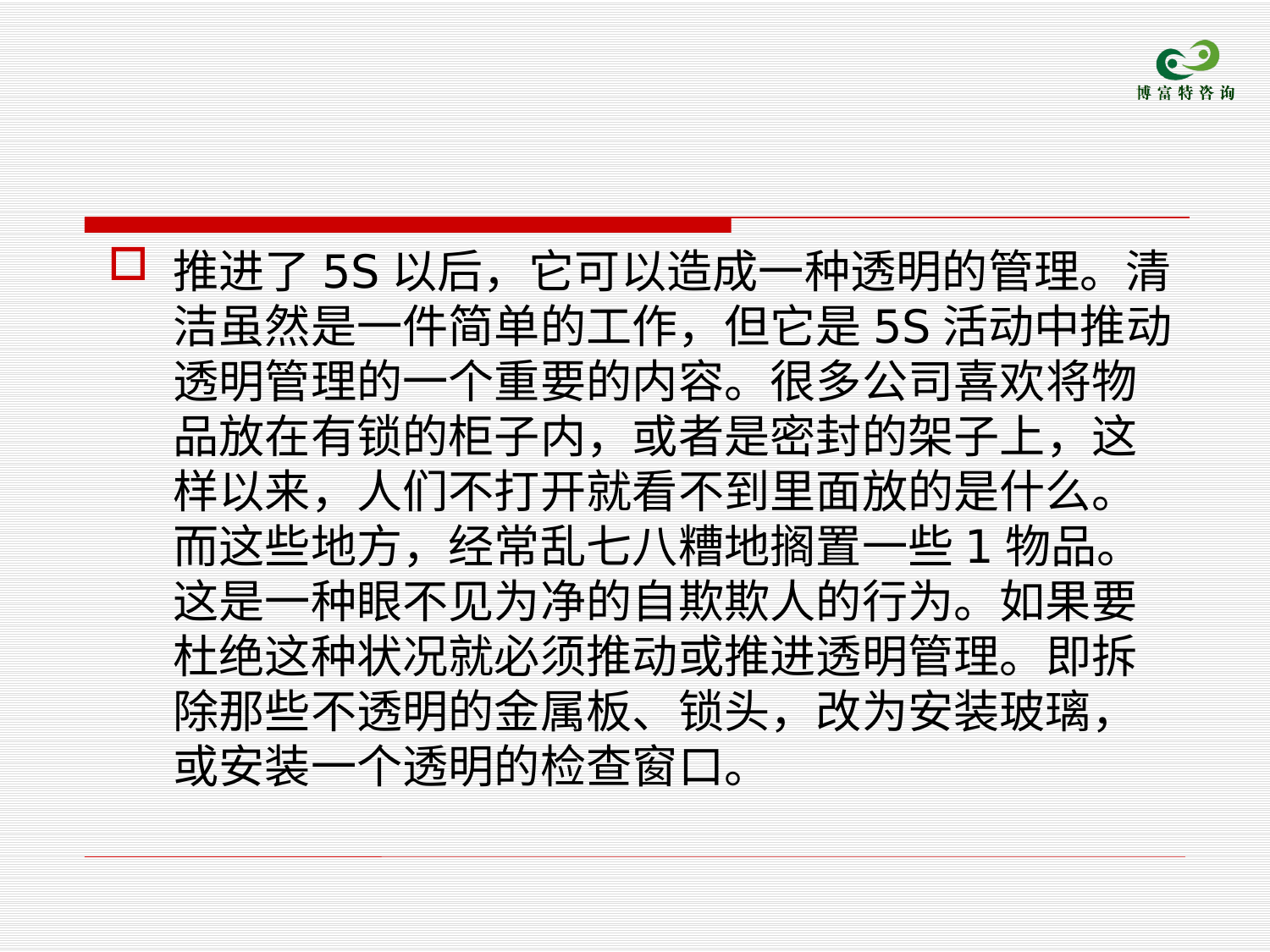

推进了5S以后，它可以造成一种透明的管理。清洁虽然是一件简单的工作，但它是5S活动中推动透明管理的一个重要的内容。很多公司喜欢将物品放在有锁的柜子内，或者是密封的架子上，这样以来，人们不打开就看不到里面放的是什么。而这些地方，经常乱七八糟地搁置一些1物品。这是一种眼不见为净的自欺欺人的行为。如果要杜绝这种状况就必须推动或推进透明管理。即拆除那些不透明的金属板、锁头，改为安装玻璃，或安装一个透明的检查窗口。
223